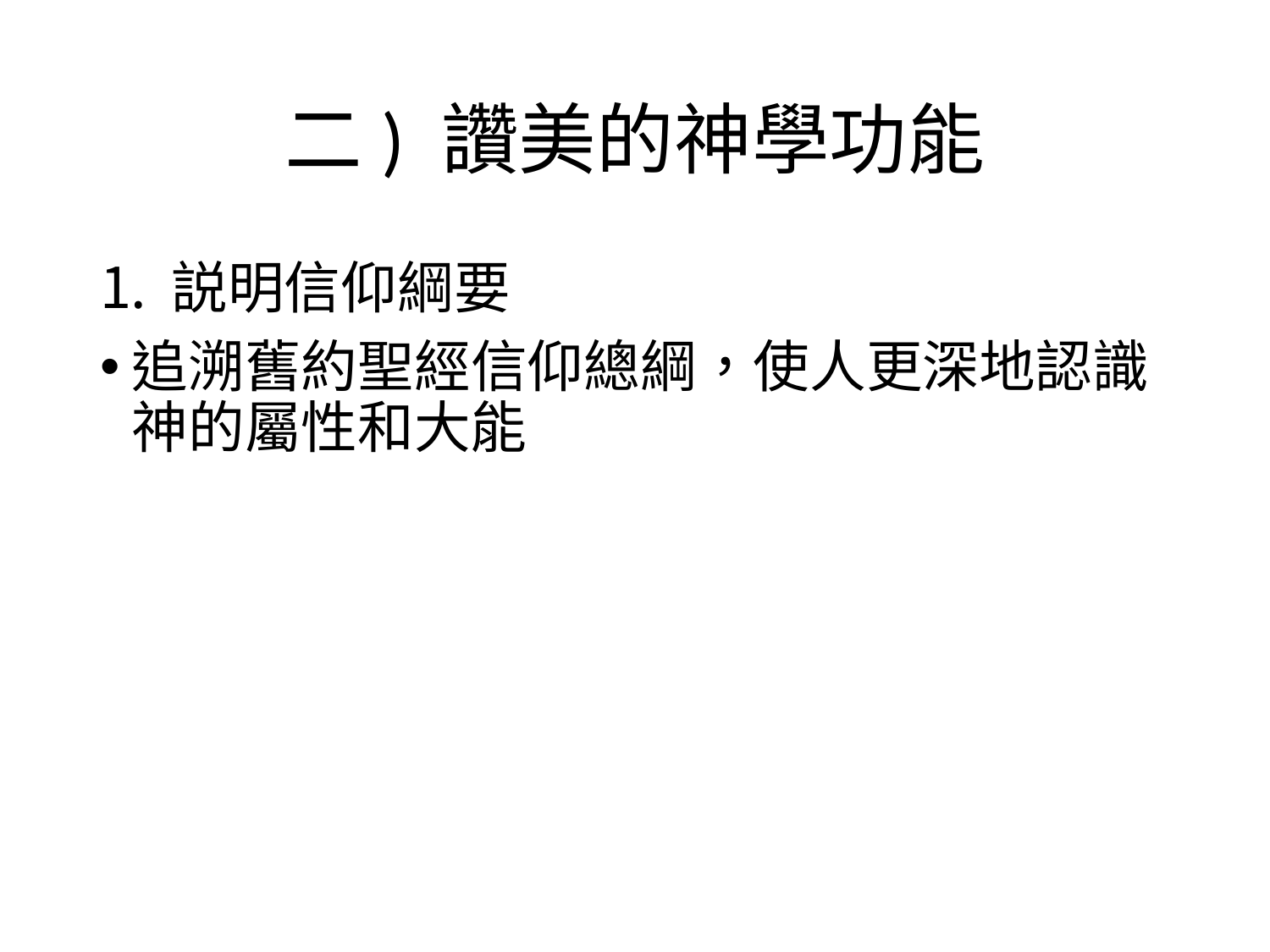

# 二) 讚美的神學功能
説明信仰綱要
追溯舊約聖經信仰總綱，使人更深地認識神的屬性和大能